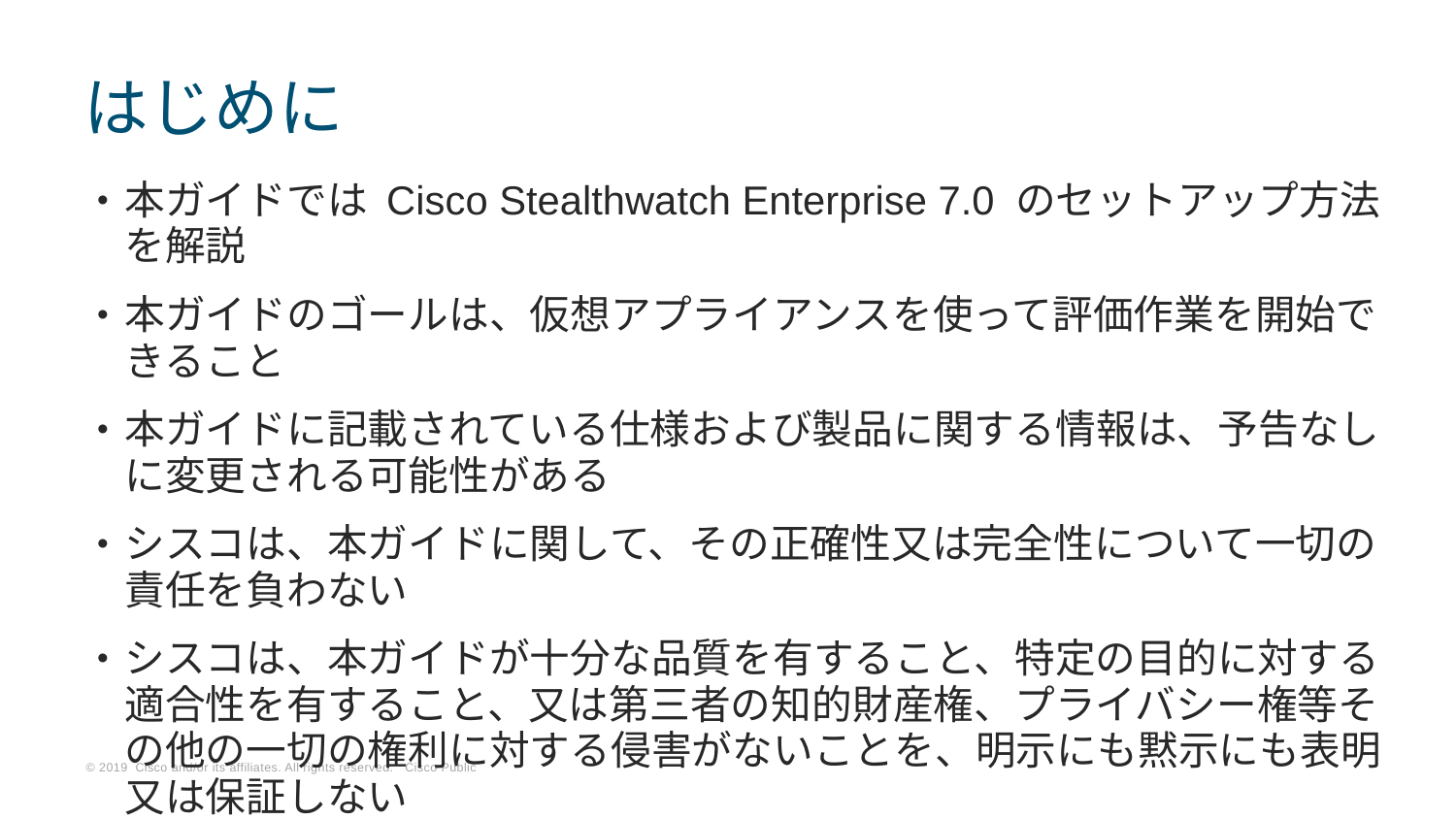

# はじめに
本ガイドでは Cisco Stealthwatch Enterprise 7.0 のセットアップ方法を解説
本ガイドのゴールは、仮想アプライアンスを使って評価作業を開始できること
本ガイドに記載されている仕様および製品に関する情報は、予告なしに変更される可能性がある
シスコは、本ガイドに関して、その正確性又は完全性について一切の責任を負わない
シスコは、本ガイドが十分な品質を有すること、特定の目的に対する適合性を有すること、又は第三者の知的財産権、プライバシー権等その他の一切の権利に対する侵害がないことを、明示にも黙示にも表明又は保証しない